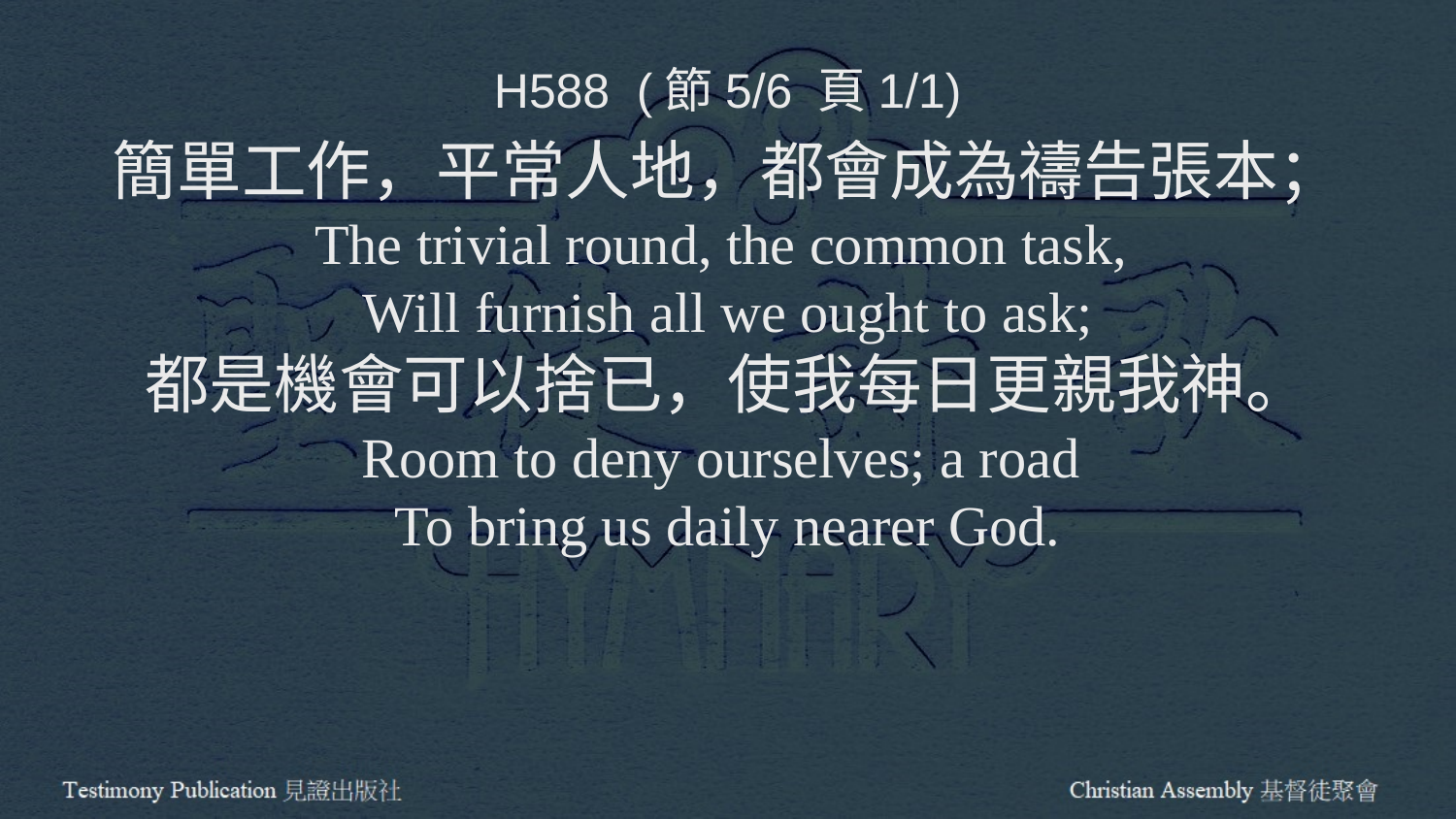

H588  (節5/6 頁1/1)
簡單工作，平常人地，都會成為禱告張本；
The trivial round, the common task,
Will furnish all we ought to ask;
都是機會可以捨已，使我每日更親我神。
Room to deny ourselves; a road
To bring us daily nearer God.